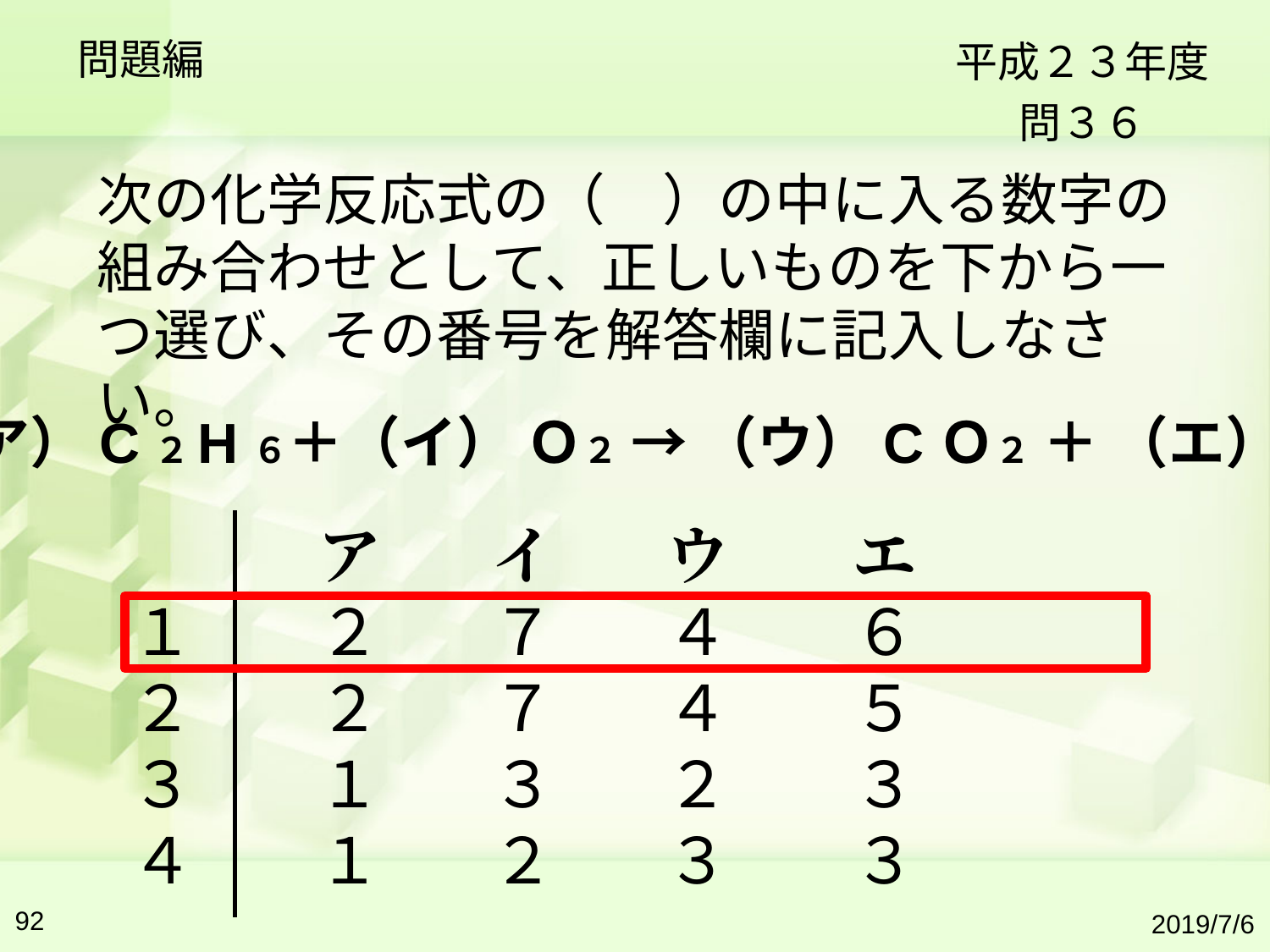

問題編
平成２３年度
問３６
次の化学反応式の（　）の中に入る数字の組み合わせとして、正しいものを下から一つ選び、その番号を解答欄に記入しなさい。
（ア）C２H６＋（イ） Ｏ２ → （ウ）CＯ２ ＋ （エ） Ｈ２Ｏ
　　	ア	イ	ウ	エ
１	２	７	４	６
２	２	７	４	５
３	１	３	２	３
４	１	２	３	３

92
2019/7/6